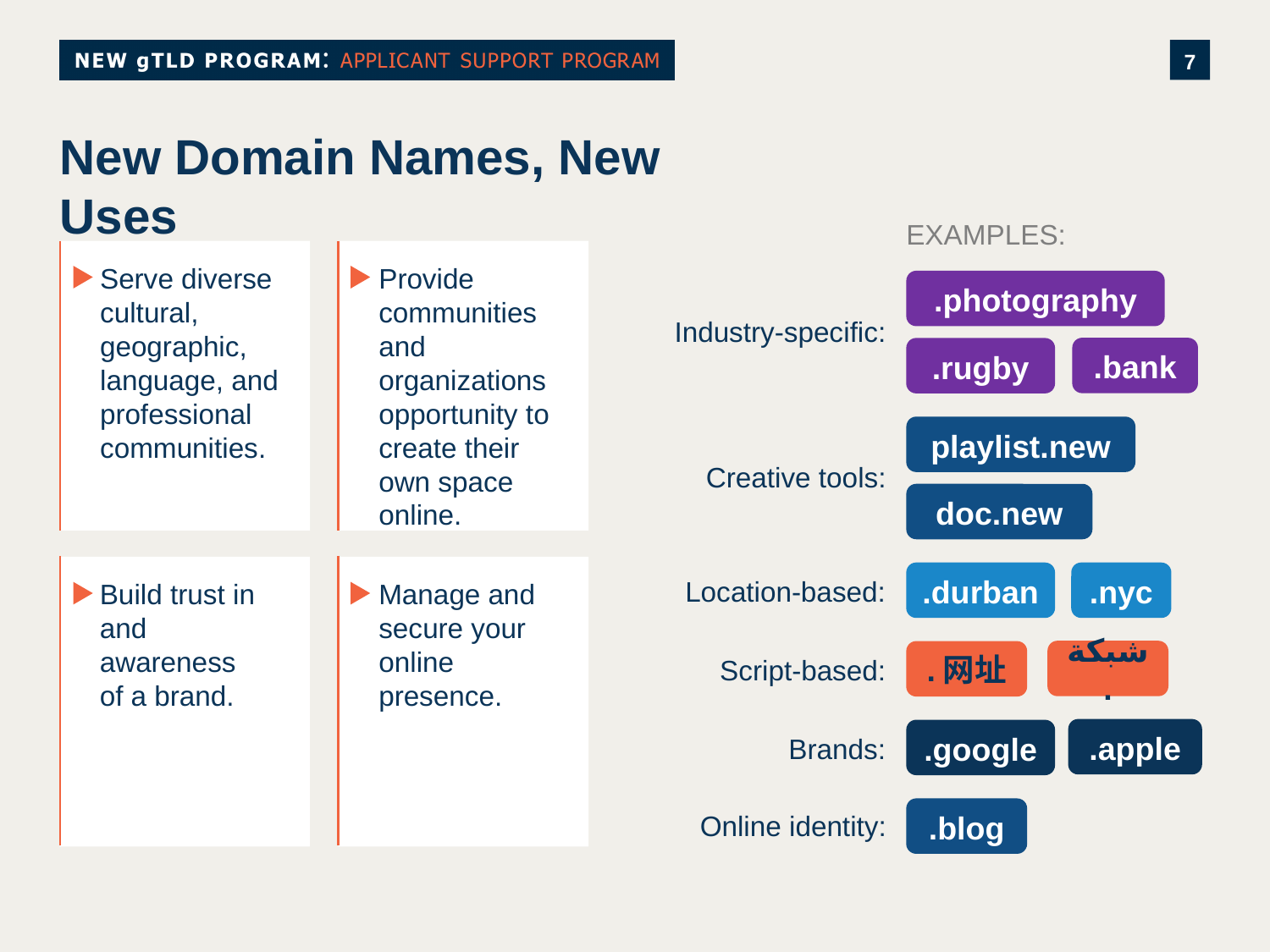

# New Domain Names, New Uses
EXAMPLES:
Serve diverse
cultural, geographic,
language, and professional communities.
Provide communities and organizations opportunity to create their own space online.

.photography
Industry-specific:
.bank
.rugby
playlist.new
Creative tools:
doc.new
Build trust in and awareness of a brand.
Manage and secure your online presence.
.durban
.nyc
Location-based:

شبكة.
.网址
Script-based:
.apple
.google
Brands:
.blog
Online identity: